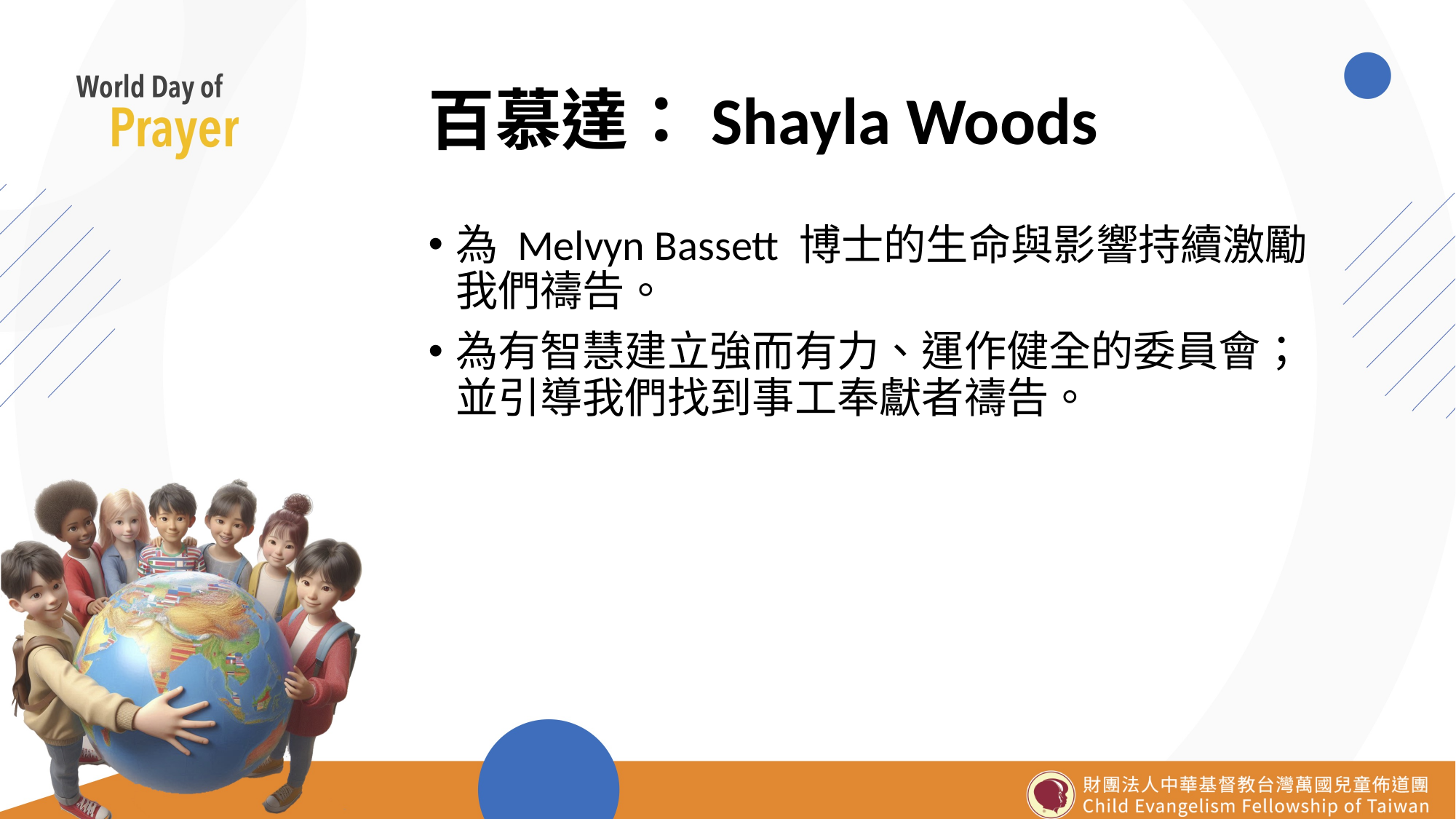

# 百慕達：Shayla Woods
為 Melvyn Bassett 博士的生命與影響持續激勵我們禱告。
為有智慧建立強而有力、運作健全的委員會；並引導我們找到事工奉獻者禱告。